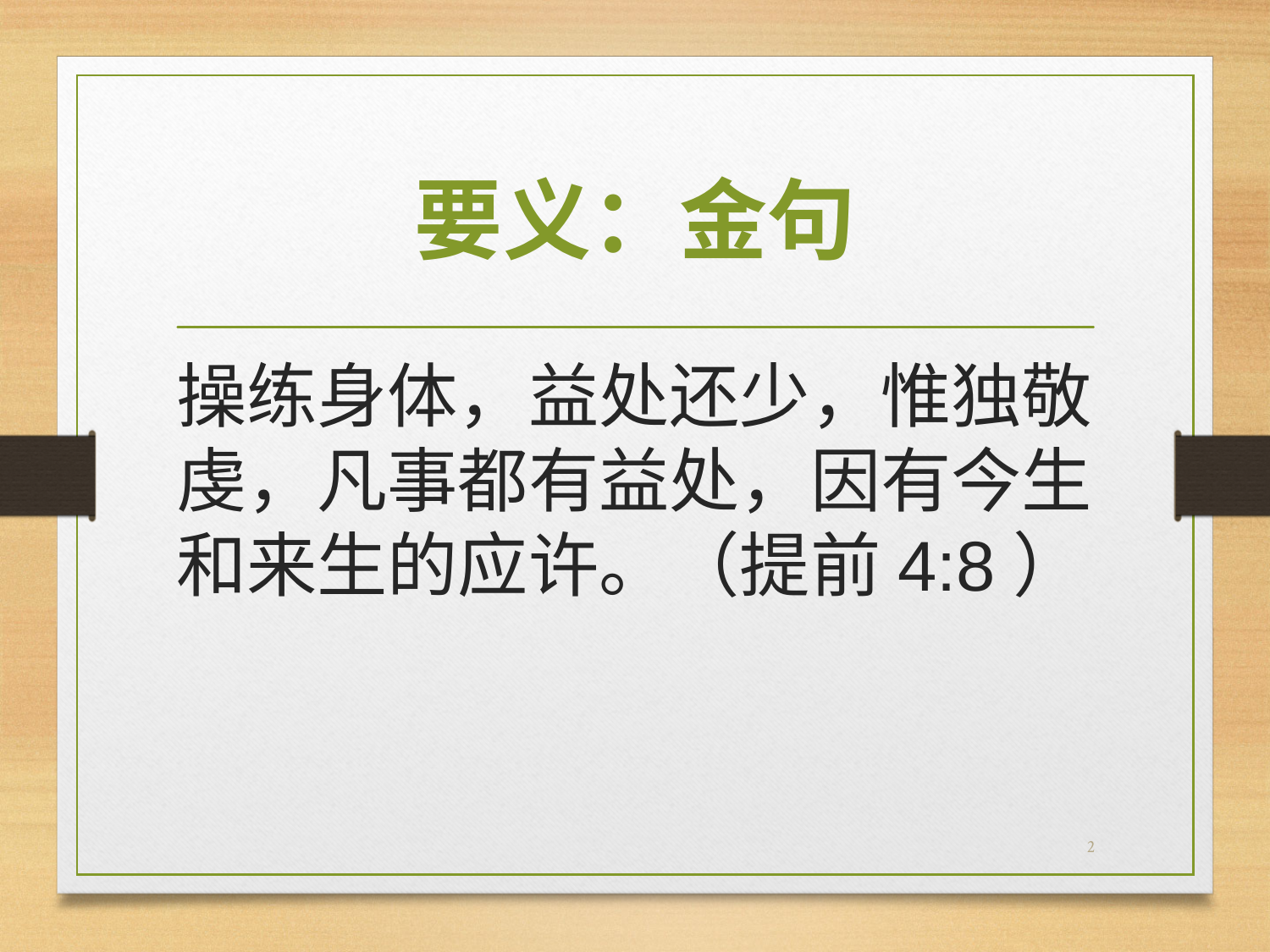

# 要义：金句
操练身体，益处还少，惟独敬虔，凡事都有益处，因有今生和来生的应许。（提前4:8）
2